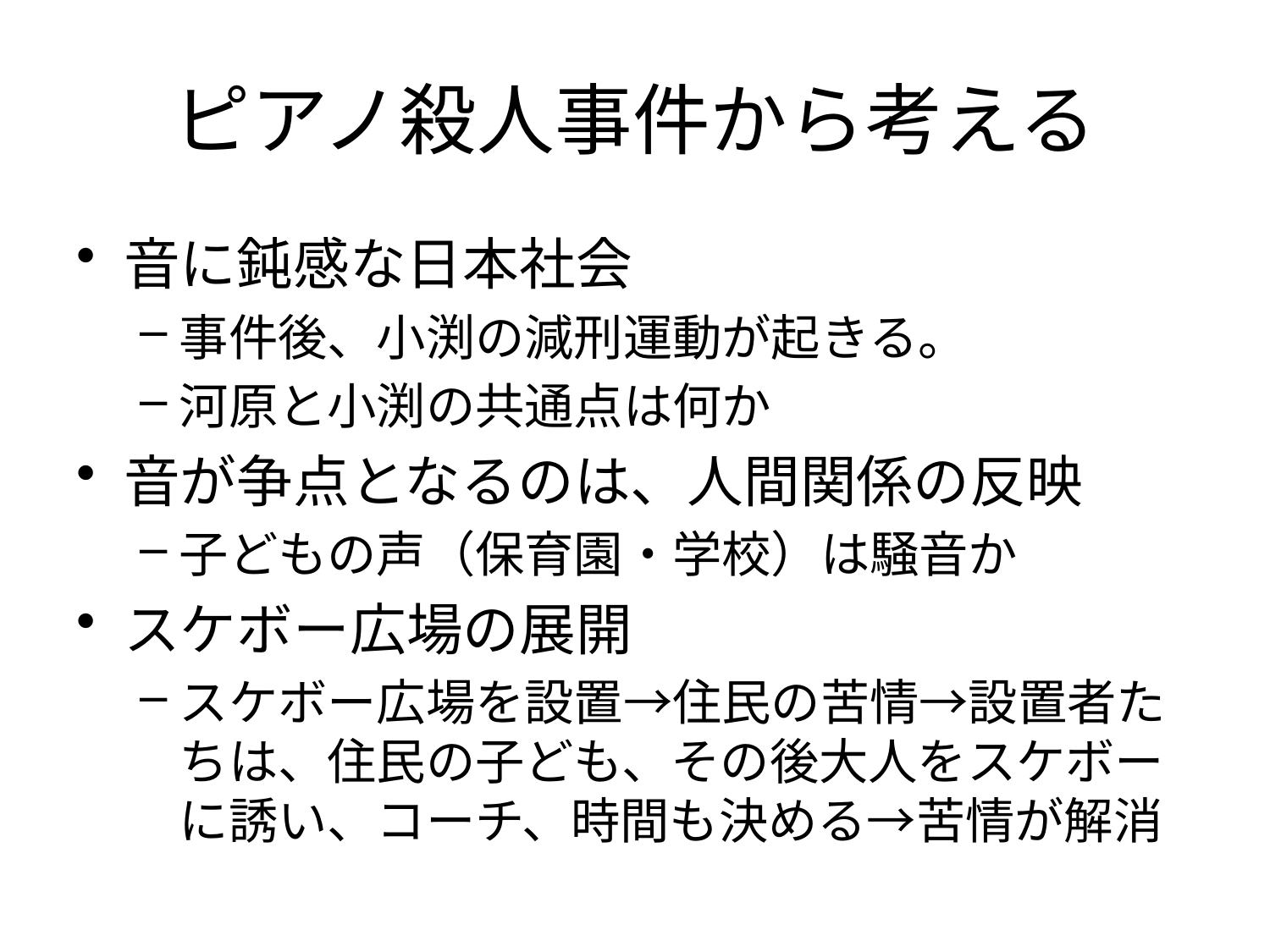

# ピアノ殺人事件から考える
音に鈍感な日本社会
事件後、小渕の減刑運動が起きる。
河原と小渕の共通点は何か
音が争点となるのは、人間関係の反映
子どもの声（保育園・学校）は騒音か
スケボー広場の展開
スケボー広場を設置→住民の苦情→設置者たちは、住民の子ども、その後大人をスケボーに誘い、コーチ、時間も決める→苦情が解消